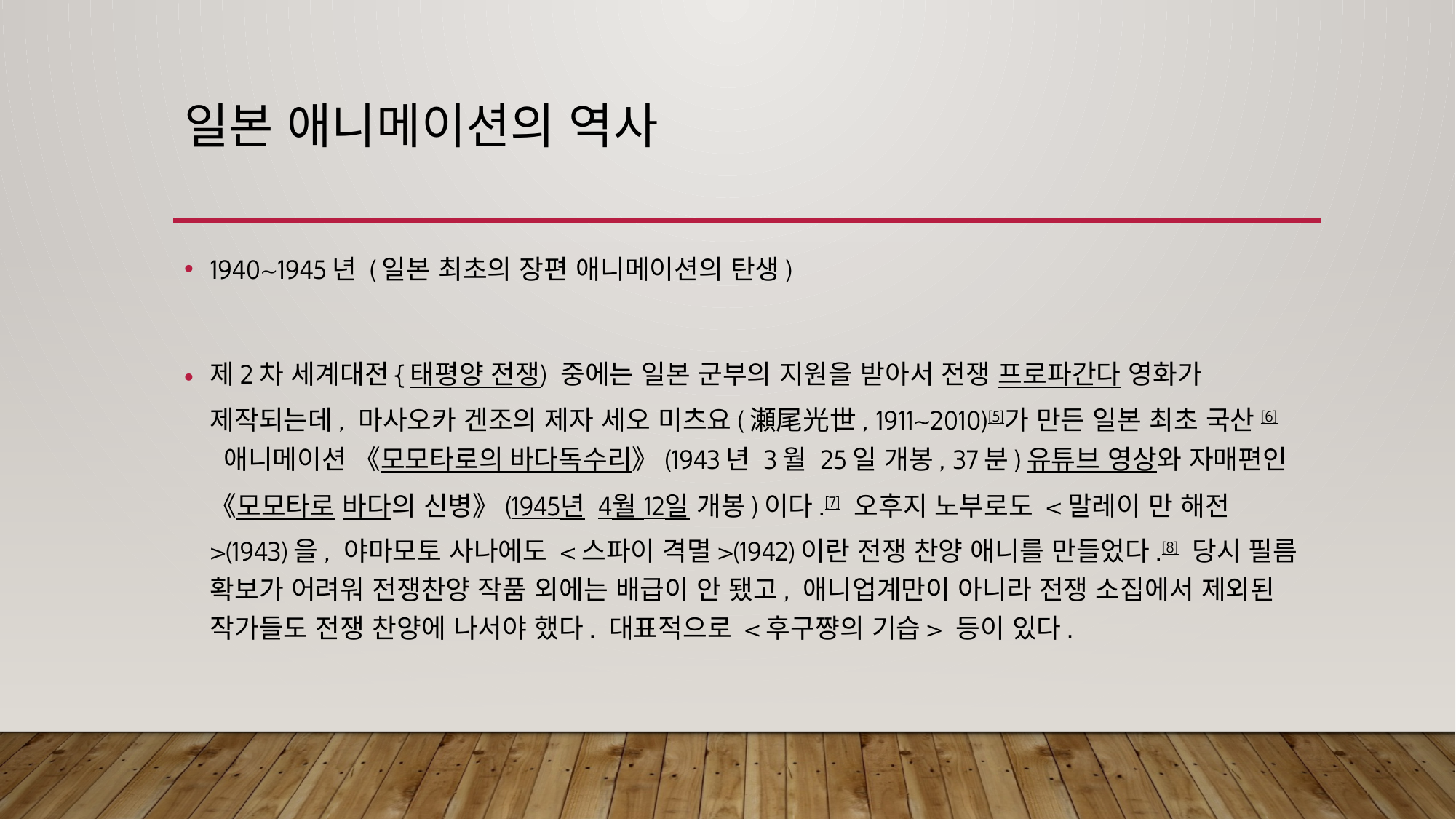

# 일본 애니메이션의 역사
1940~1945년 (일본 최초의 장편 애니메이션의 탄생)

제2차 세계대전{태평양 전쟁) 중에는 일본 군부의 지원을 받아서 전쟁 프로파간다 영화가 제작되는데, 마사오카 겐조의 제자 세오 미츠요(瀬尾光世, 1911~2010)[5]가 만든 일본 최초 국산[6] 애니메이션 《모모타로의 바다독수리》(1943년 3월 25일 개봉, 37분)유튜브 영상와 자매편인《모모타로 바다의 신병》(1945년 4월 12일 개봉)이다.[7] 오후지 노부로도 <말레이 만 해전>(1943)을, 야마모토 사나에도 <스파이 격멸>(1942)이란 전쟁 찬양 애니를 만들었다.[8] 당시 필름 확보가 어려워 전쟁찬양 작품 외에는 배급이 안 됐고, 애니업계만이 아니라 전쟁 소집에서 제외된 작가들도 전쟁 찬양에 나서야 했다. 대표적으로 <후구쨩의 기습> 등이 있다.